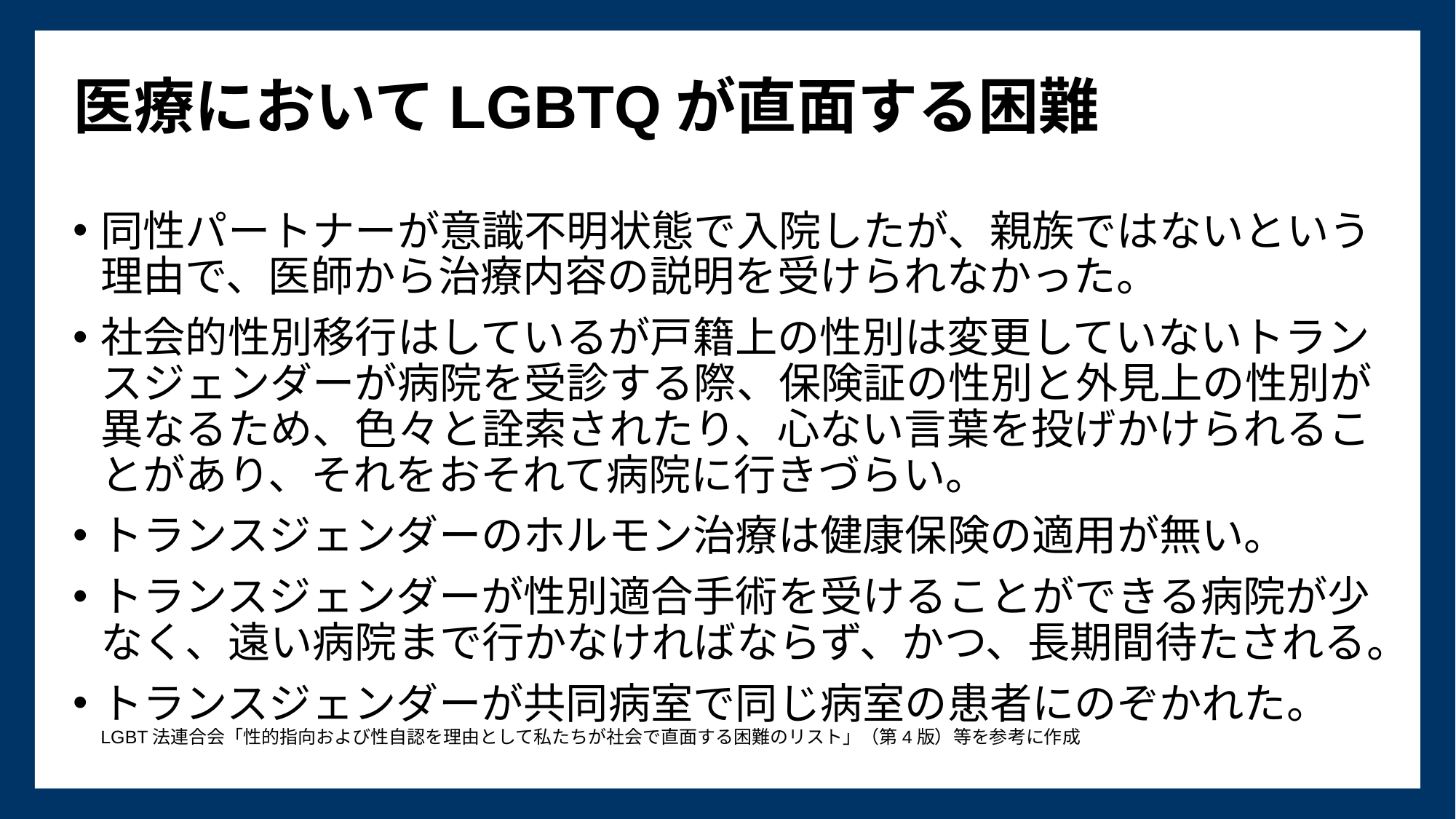

# 医療においてLGBTQが直面する困難
同性パートナーが意識不明状態で入院したが、親族ではないという理由で、医師から治療内容の説明を受けられなかった。
社会的性別移行はしているが戸籍上の性別は変更していないトランスジェンダーが病院を受診する際、保険証の性別と外見上の性別が異なるため、色々と詮索されたり、心ない言葉を投げかけられることがあり、それをおそれて病院に行きづらい。
トランスジェンダーのホルモン治療は健康保険の適用が無い。
トランスジェンダーが性別適合手術を受けることができる病院が少なく、遠い病院まで行かなければならず、かつ、長期間待たされる。
トランスジェンダーが共同病室で同じ病室の患者にのぞかれた。
LGBT法連合会「性的指向および性自認を理由として私たちが社会で直面する困難のリスト」（第4版）等を参考に作成